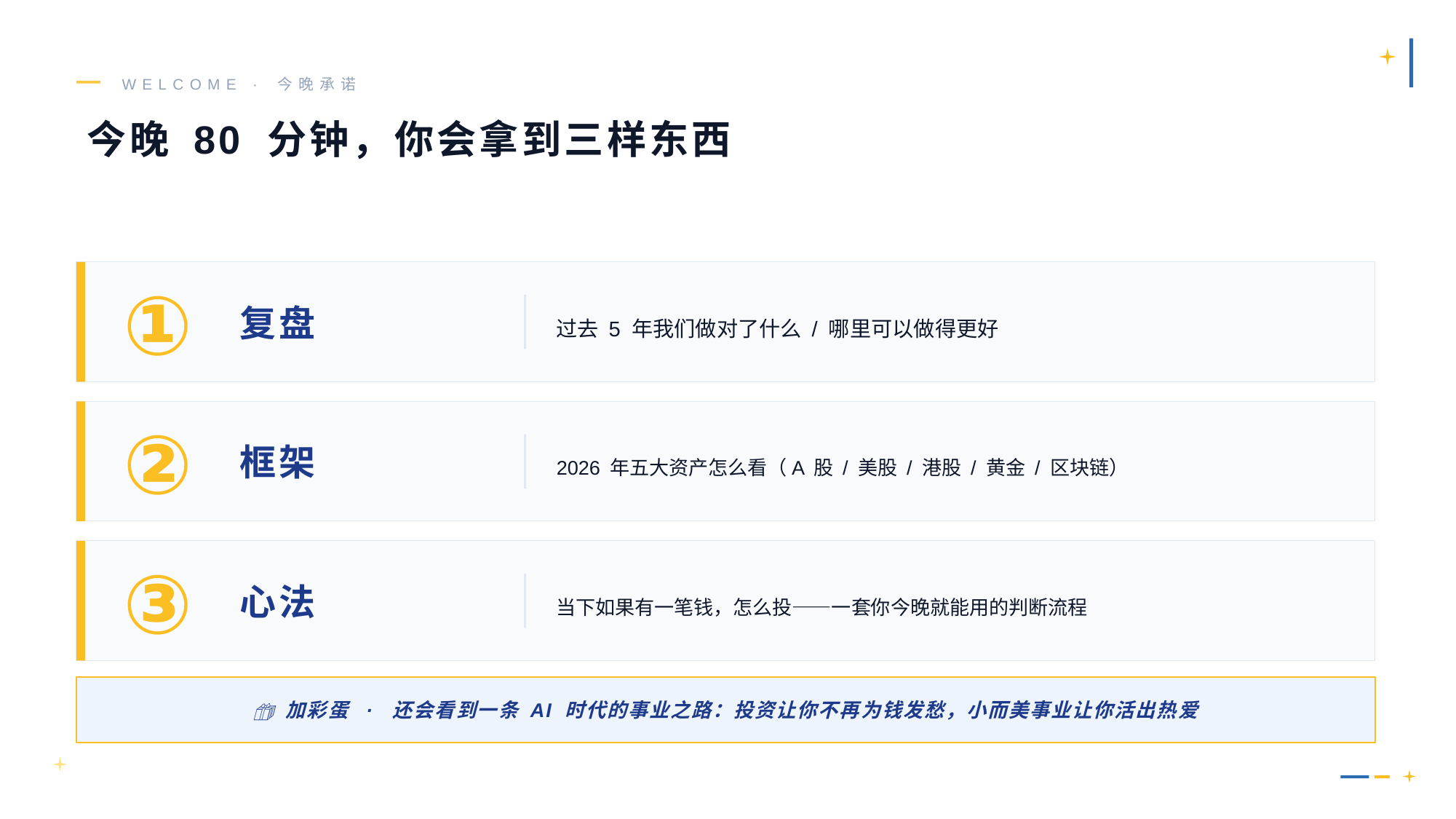

WELCOME · 今晚承诺

今晚 80 分钟，你会拿到三样东西

①
过去 5 年我们做对了什么 / 哪里可以做得更好
复盘

②
2026 年五大资产怎么看（A 股 / 美股 / 港股 / 黄金 / 区块链）
框架

③
当下如果有一笔钱，怎么投——一套你今晚就能用的判断流程
心法

🎁 加彩蛋  ·  还会看到一条 AI 时代的事业之路：投资让你不再为钱发愁，小而美事业让你活出热爱